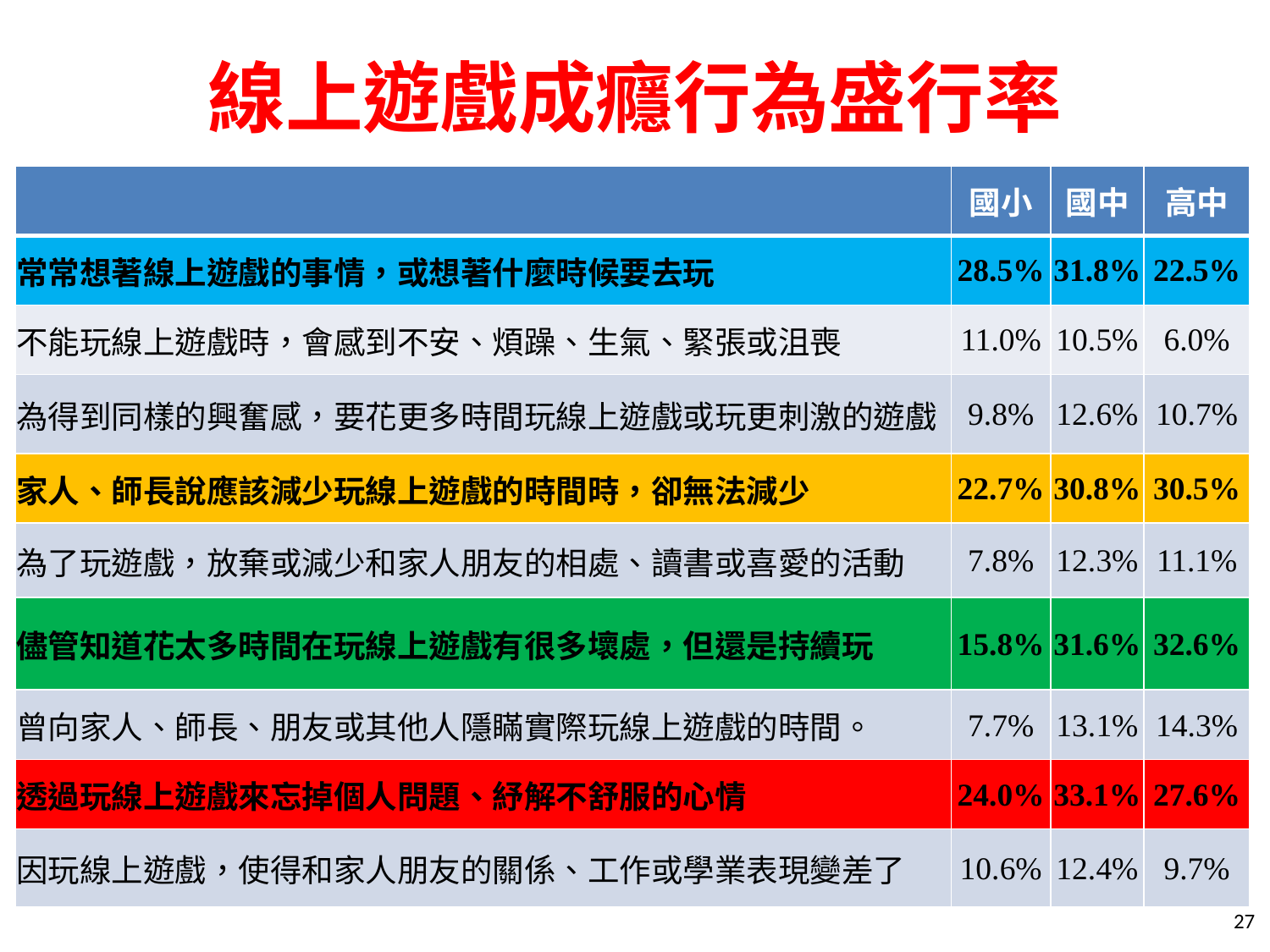

# 線上遊戲成癮行為盛行率
|  | 國小 | 國中 | 高中 |
| --- | --- | --- | --- |
| 常常想著線上遊戲的事情，或想著什麼時候要去玩 | 28.5% | 31.8% | 22.5% |
| 不能玩線上遊戲時，會感到不安、煩躁、生氣、緊張或沮喪 | 11.0% | 10.5% | 6.0% |
| 為得到同樣的興奮感，要花更多時間玩線上遊戲或玩更刺激的遊戲 | 9.8% | 12.6% | 10.7% |
| 家人、師長說應該減少玩線上遊戲的時間時，卻無法減少 | 22.7% | 30.8% | 30.5% |
| 為了玩遊戲，放棄或減少和家人朋友的相處、讀書或喜愛的活動 | 7.8% | 12.3% | 11.1% |
| 儘管知道花太多時間在玩線上遊戲有很多壞處，但還是持續玩 | 15.8% | 31.6% | 32.6% |
| 曾向家人、師長、朋友或其他人隱瞞實際玩線上遊戲的時間。 | 7.7% | 13.1% | 14.3% |
| 透過玩線上遊戲來忘掉個人問題、紓解不舒服的心情 | 24.0% | 33.1% | 27.6% |
| 因玩線上遊戲，使得和家人朋友的關係、工作或學業表現變差了 | 10.6% | 12.4% | 9.7% |
27